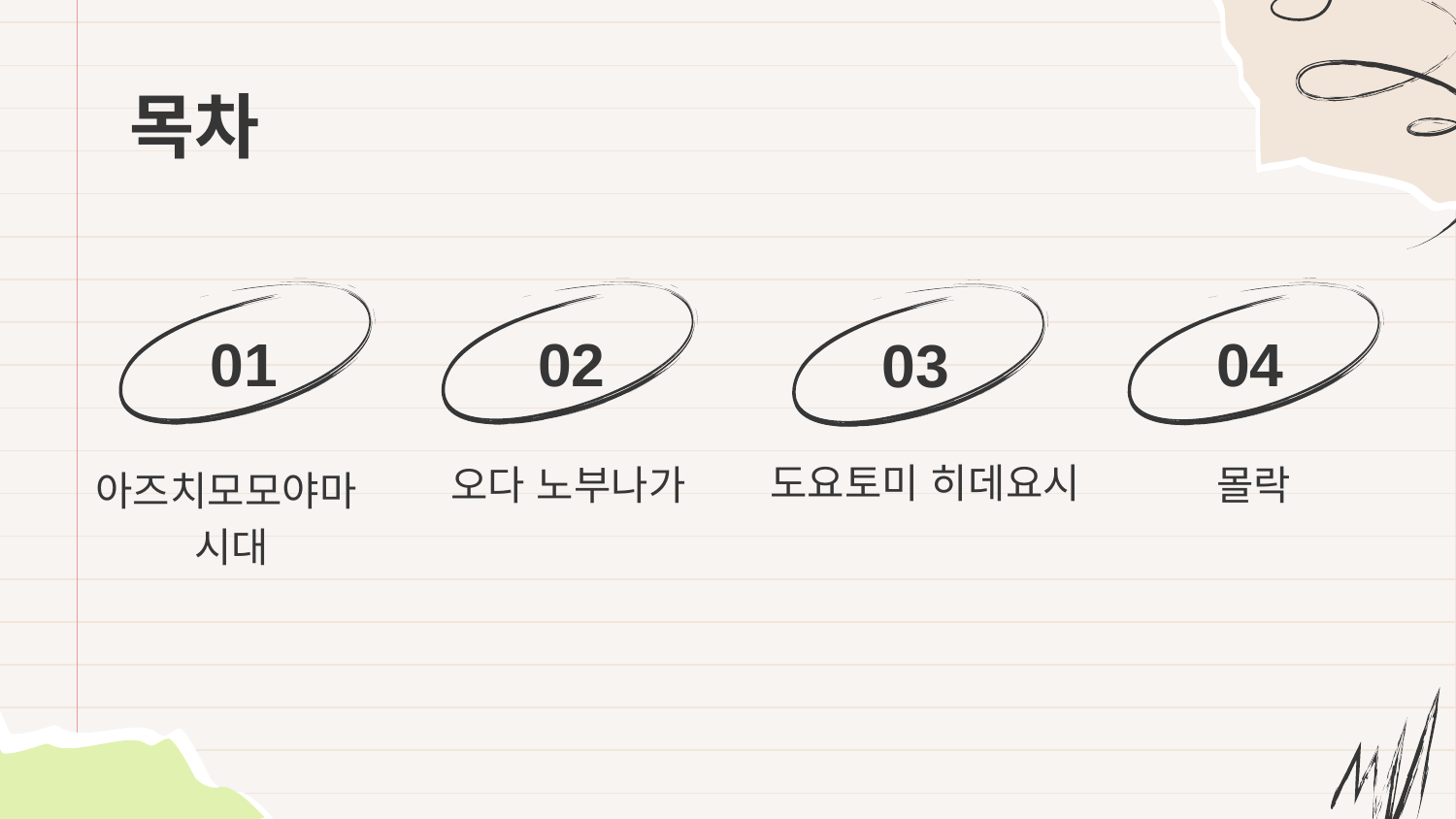

# 목차

02
04
01
03
도요토미 히데요시
몰락
아즈치모모야마
시대
오다 노부나가